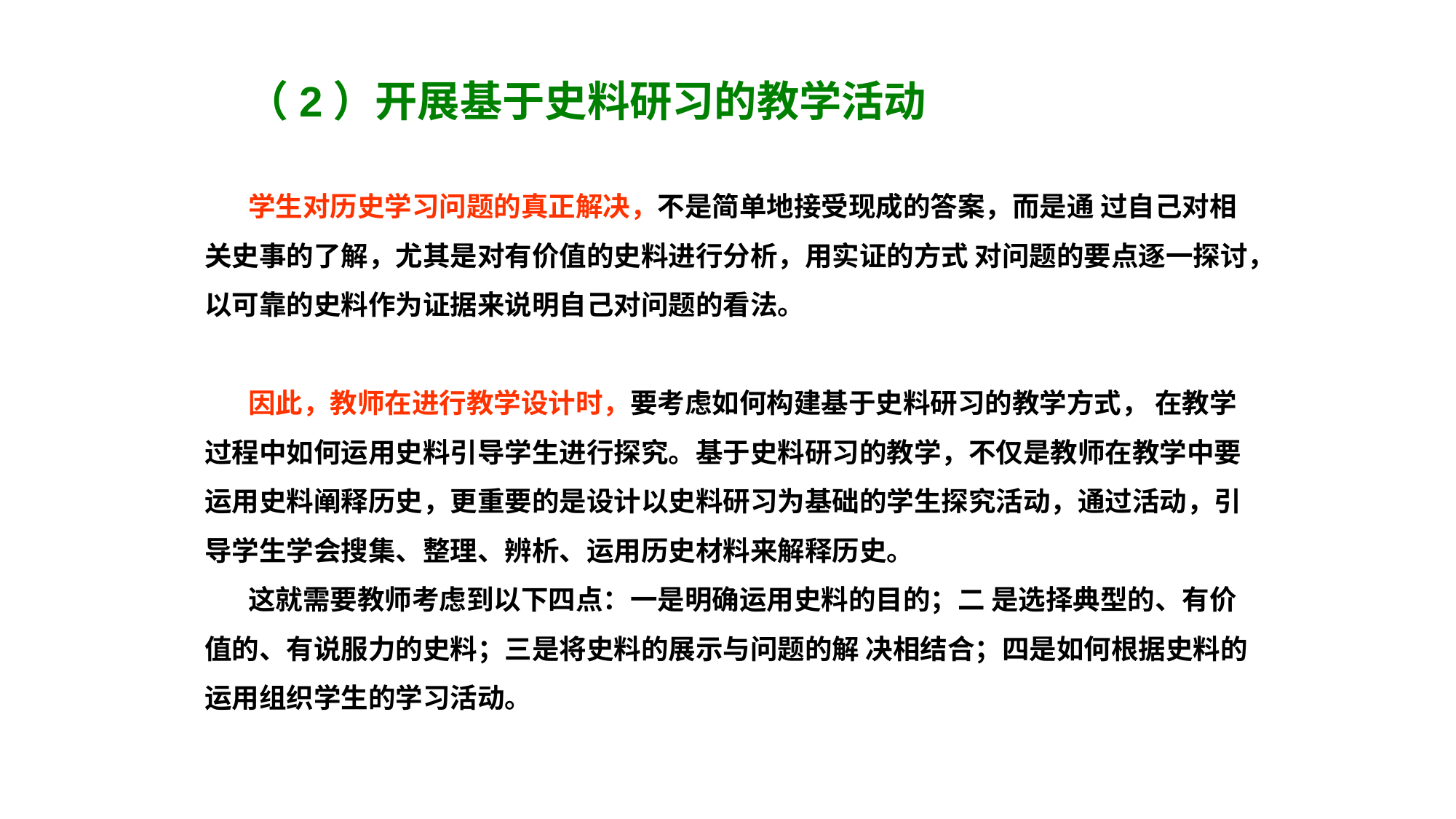

（2）开展基于史料研习的教学活动
      学生对历史学习问题的真正解决，不是简单地接受现成的答案，而是通 过自己对相关史事的了解，尤其是对有价值的史料进行分析，用实证的方式 对问题的要点逐一探讨，以可靠的史料作为证据来说明自己对问题的看法。

      因此，教师在进行教学设计时，要考虑如何构建基于史料研习的教学方式， 在教学过程中如何运用史料引导学生进行探究。基于史料研习的教学，不仅是教师在教学中要运用史料阐释历史，更重要的是设计以史料研习为基础的学生探究活动，通过活动，引导学生学会搜集、整理、辨析、运用历史材料来解释历史。
      这就需要教师考虑到以下四点：一是明确运用史料的目的；二 是选择典型的、有价值的、有说服力的史料；三是将史料的展示与问题的解 决相结合；四是如何根据史料的运用组织学生的学习活动。